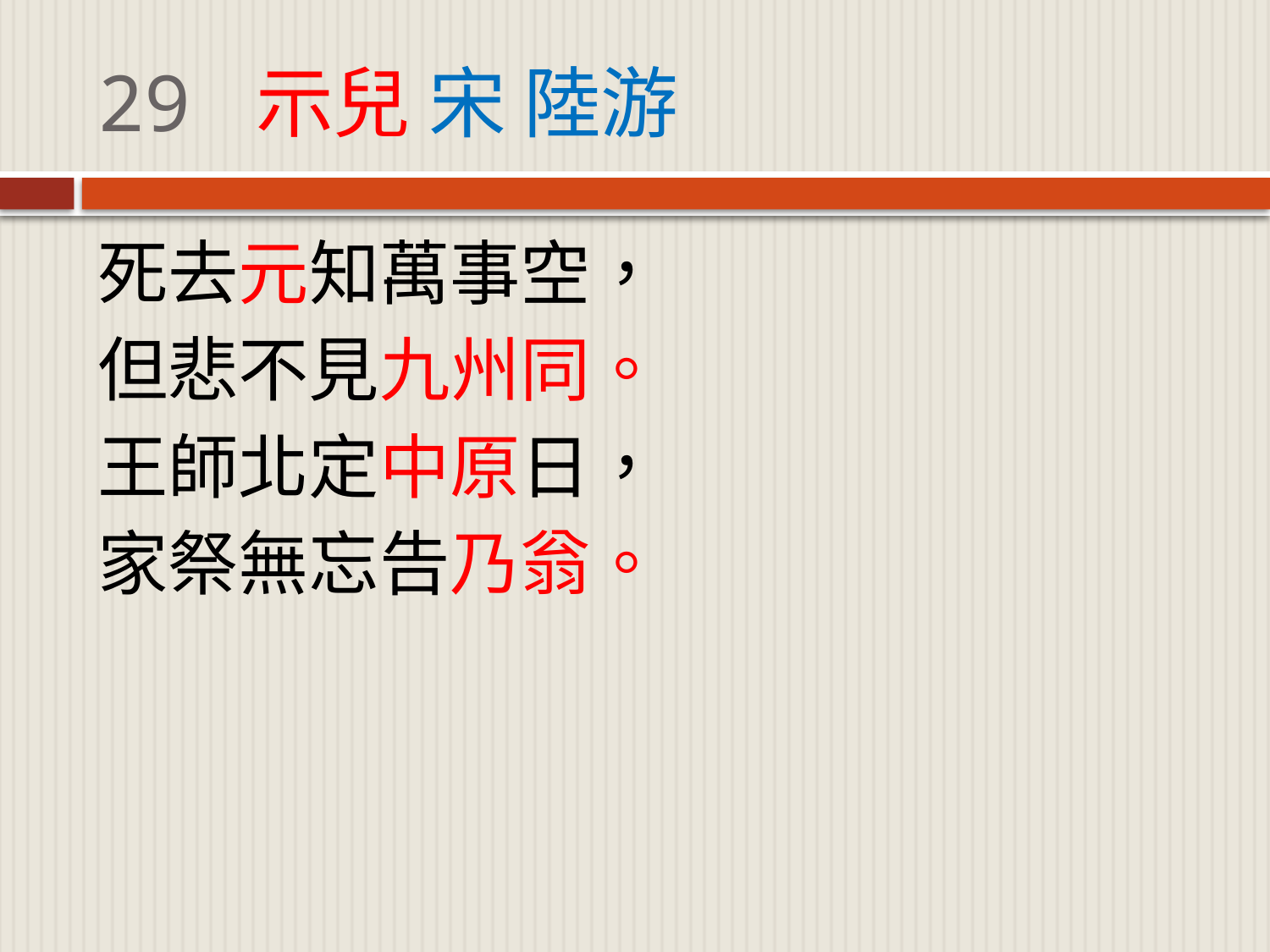

# 29 示兒 宋 陸游
死去元知萬事空，
但悲不見九州同。
王師北定中原日，
家祭無忘告乃翁。